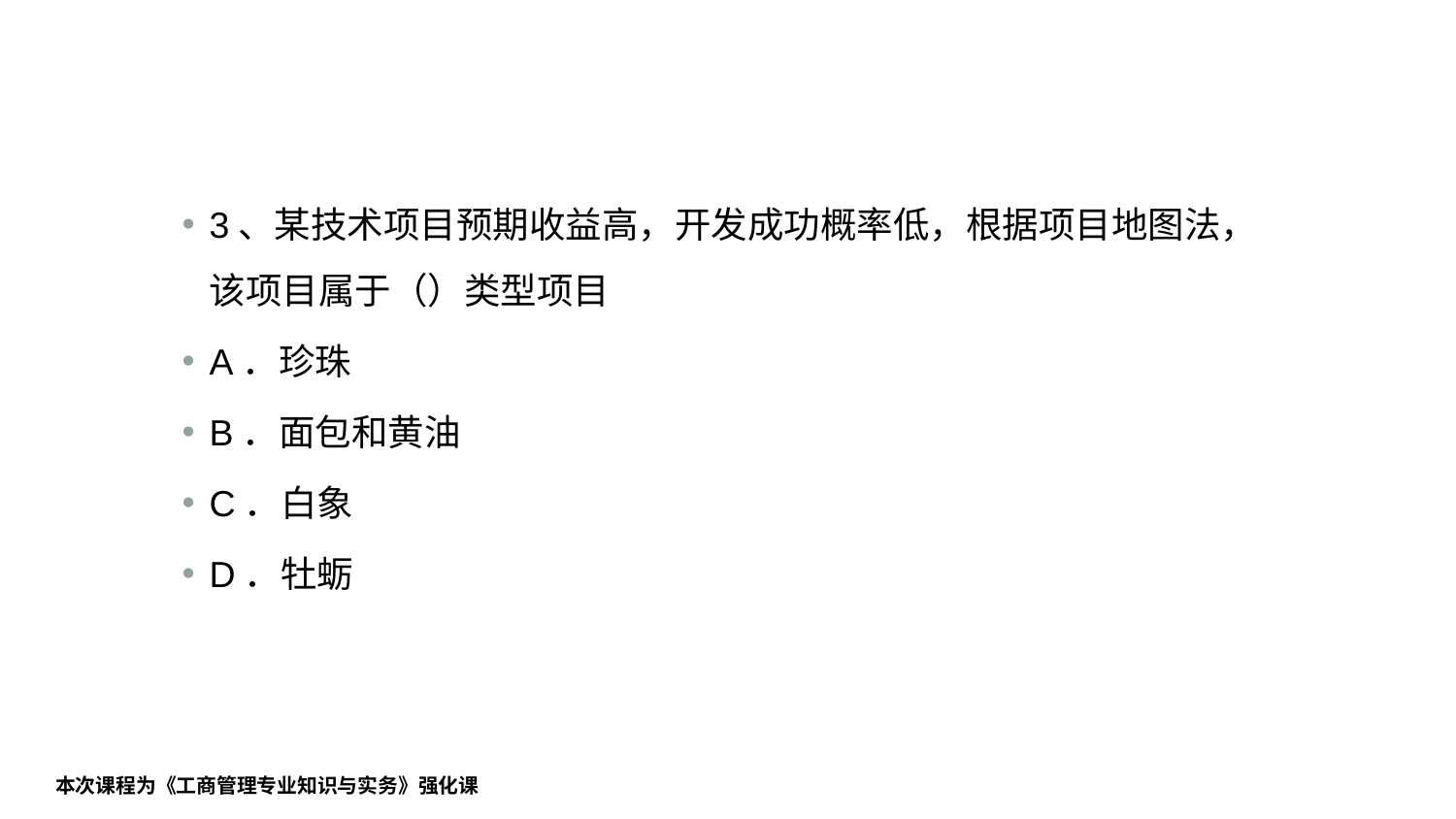

#
3、某技术项目预期收益高，开发成功概率低，根据项目地图法，该项目属于（）类型项目
A．珍珠
B．面包和黄油
C．白象
D．牡蛎